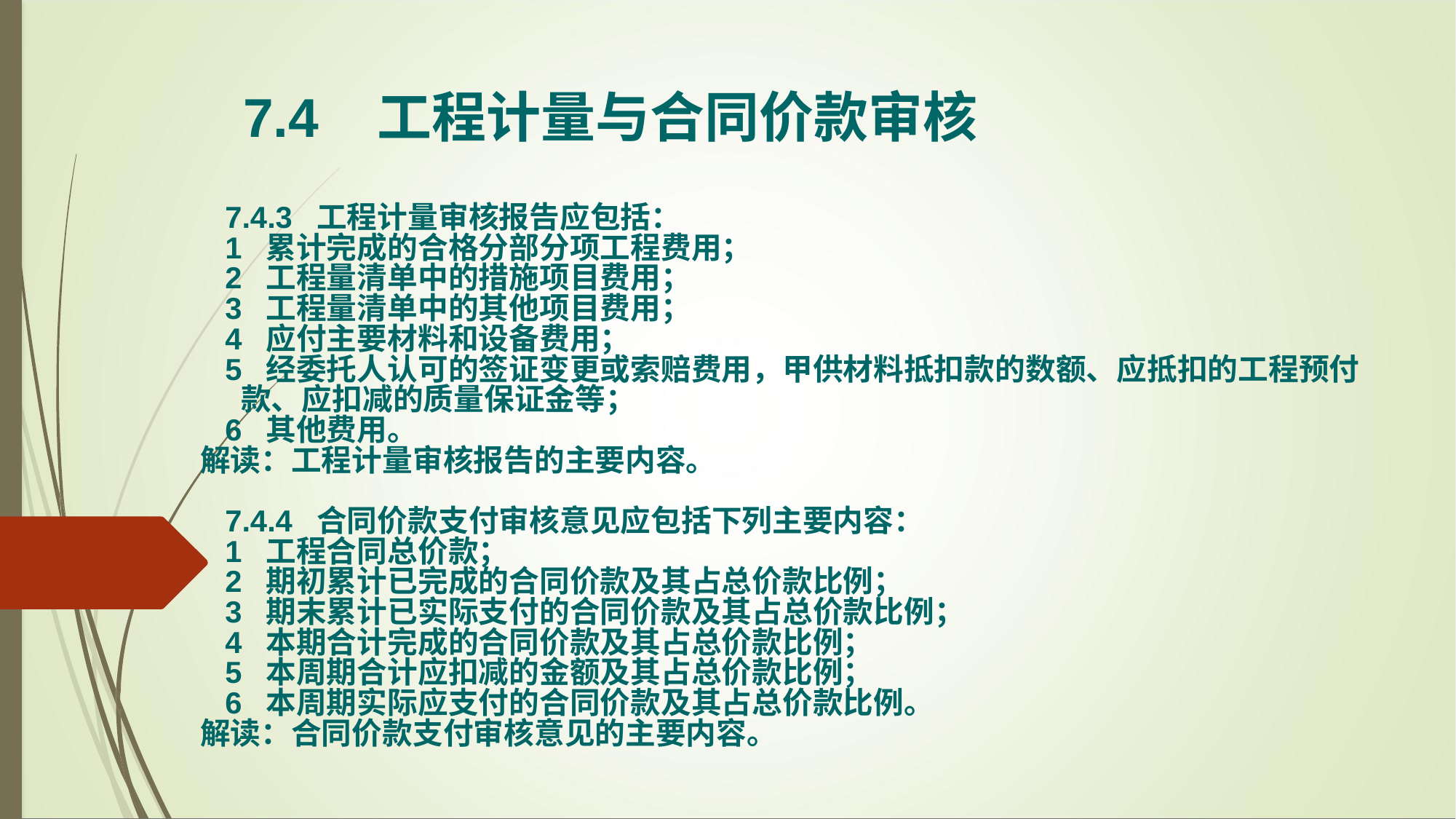

7.4   工程计量与合同价款审核
   7.4.3  工程计量审核报告应包括：
   1  累计完成的合格分部分项工程费用；
   2  工程量清单中的措施项目费用；
   3  工程量清单中的其他项目费用；
   4  应付主要材料和设备费用；
   5  经委托人认可的签证变更或索赔费用，甲供材料抵扣款的数额、应抵扣的工程预付款、应扣减的质量保证金等；
   6  其他费用。
解读：工程计量审核报告的主要内容。

   7.4.4  合同价款支付审核意见应包括下列主要内容：
   1  工程合同总价款；
   2  期初累计已完成的合同价款及其占总价款比例；
   3  期末累计已实际支付的合同价款及其占总价款比例；
   4  本期合计完成的合同价款及其占总价款比例；
   5  本周期合计应扣减的金额及其占总价款比例；
   6  本周期实际应支付的合同价款及其占总价款比例。
解读：合同价款支付审核意见的主要内容。